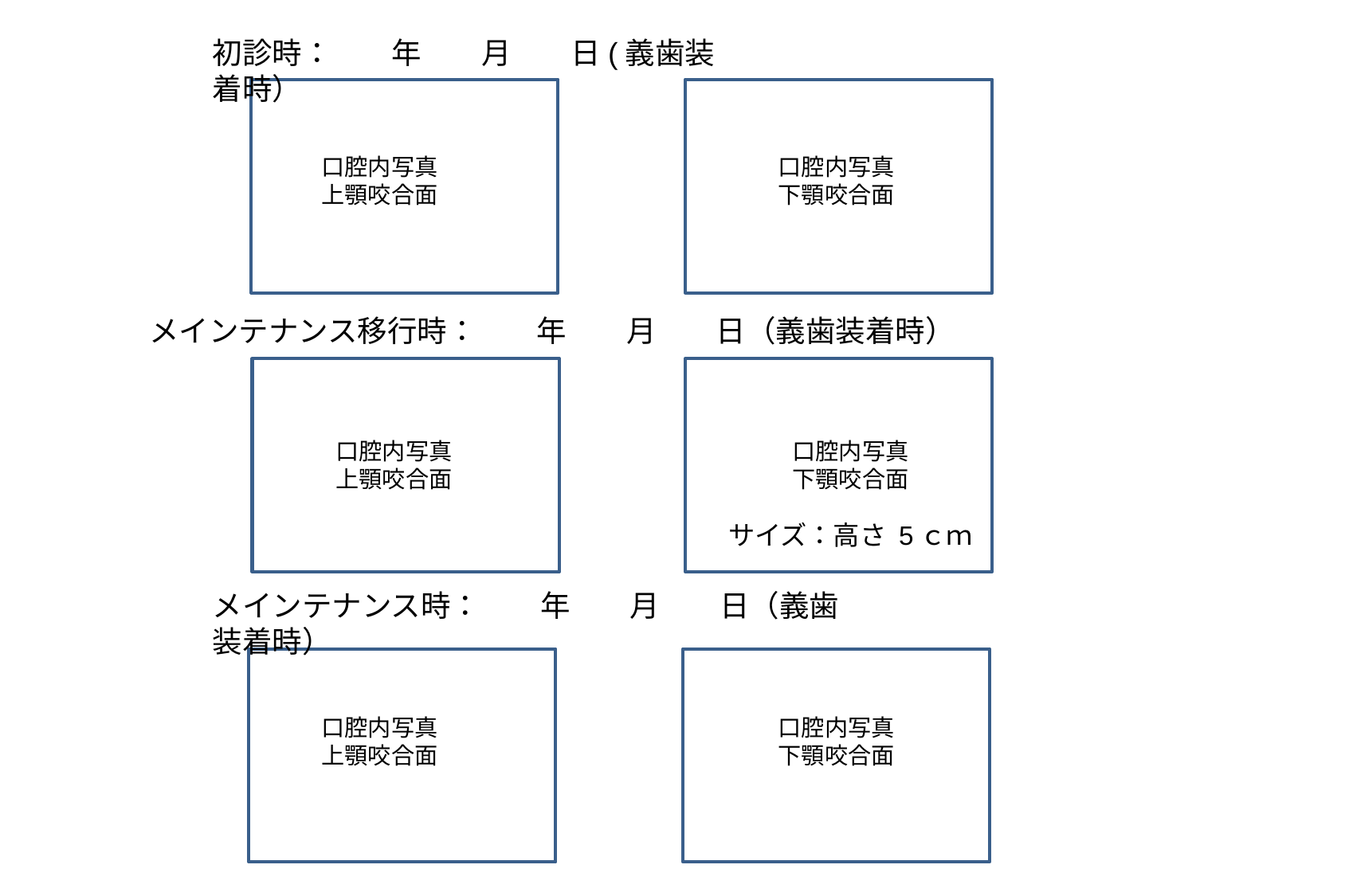

初診時：　　年　　月　　日(義歯装着時）

口腔内写真
下顎咬合面
口腔内写真
上顎咬合面
メインテナンス移行時：　　年　　月　　日（義歯装着時）

口腔内写真
下顎咬合面
口腔内写真
上顎咬合面
サイズ：高さ 5ｃｍ
メインテナンス時：　　年　　月　　日（義歯装着時）

口腔内写真
下顎咬合面
口腔内写真
上顎咬合面